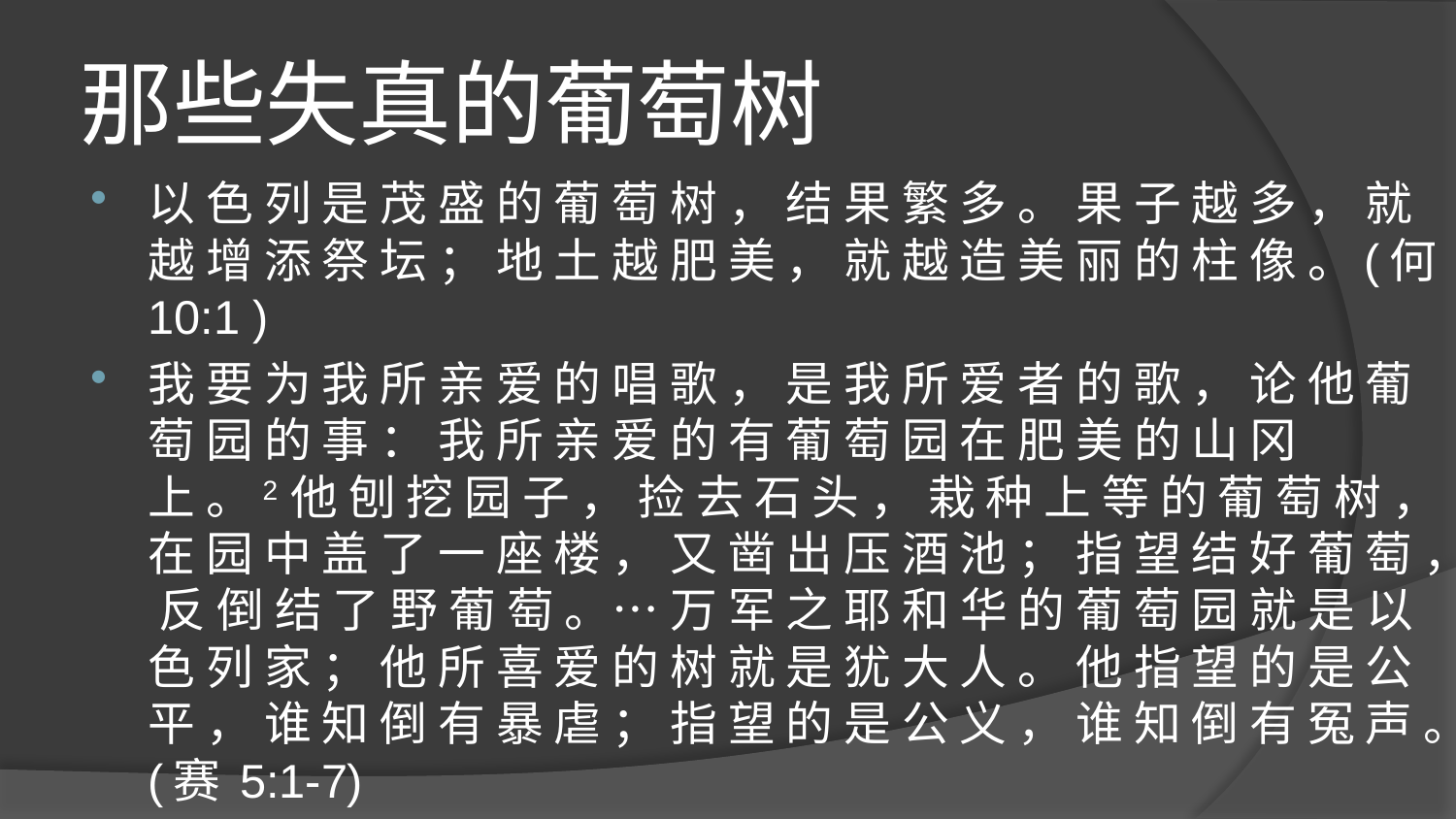

# 那些失真的葡萄树
以 色 列 是 茂 盛 的 葡 萄 树 ， 结 果 繁 多 。 果 子 越 多 ， 就 越 增 添 祭 坛 ； 地 土 越 肥 美 ， 就 越 造 美 丽 的 柱 像 。(何10:1 )
我 要 为 我 所 亲 爱 的 唱 歌 ， 是 我 所 爱 者 的 歌 ， 论 他 葡 萄 园 的 事 ： 我 所 亲 爱 的 有 葡 萄 园 在 肥 美 的 山 冈 上 。2 他 刨 挖 园 子 ， 捡 去 石 头 ， 栽 种 上 等 的 葡 萄 树 ， 在 园 中 盖 了 一 座 楼 ， 又 凿 出 压 酒 池 ； 指 望 结 好 葡 萄 ， 反 倒 结 了 野 葡 萄 。… 万 军 之 耶 和 华 的 葡 萄 园 就 是 以 色 列 家 ； 他 所 喜 爱 的 树 就 是 犹 大 人 。 他 指 望 的 是 公 平 ， 谁 知 倒 有 暴 虐 ； 指 望 的 是 公 义 ， 谁 知 倒 有 冤 声 。(赛 5:1-7)